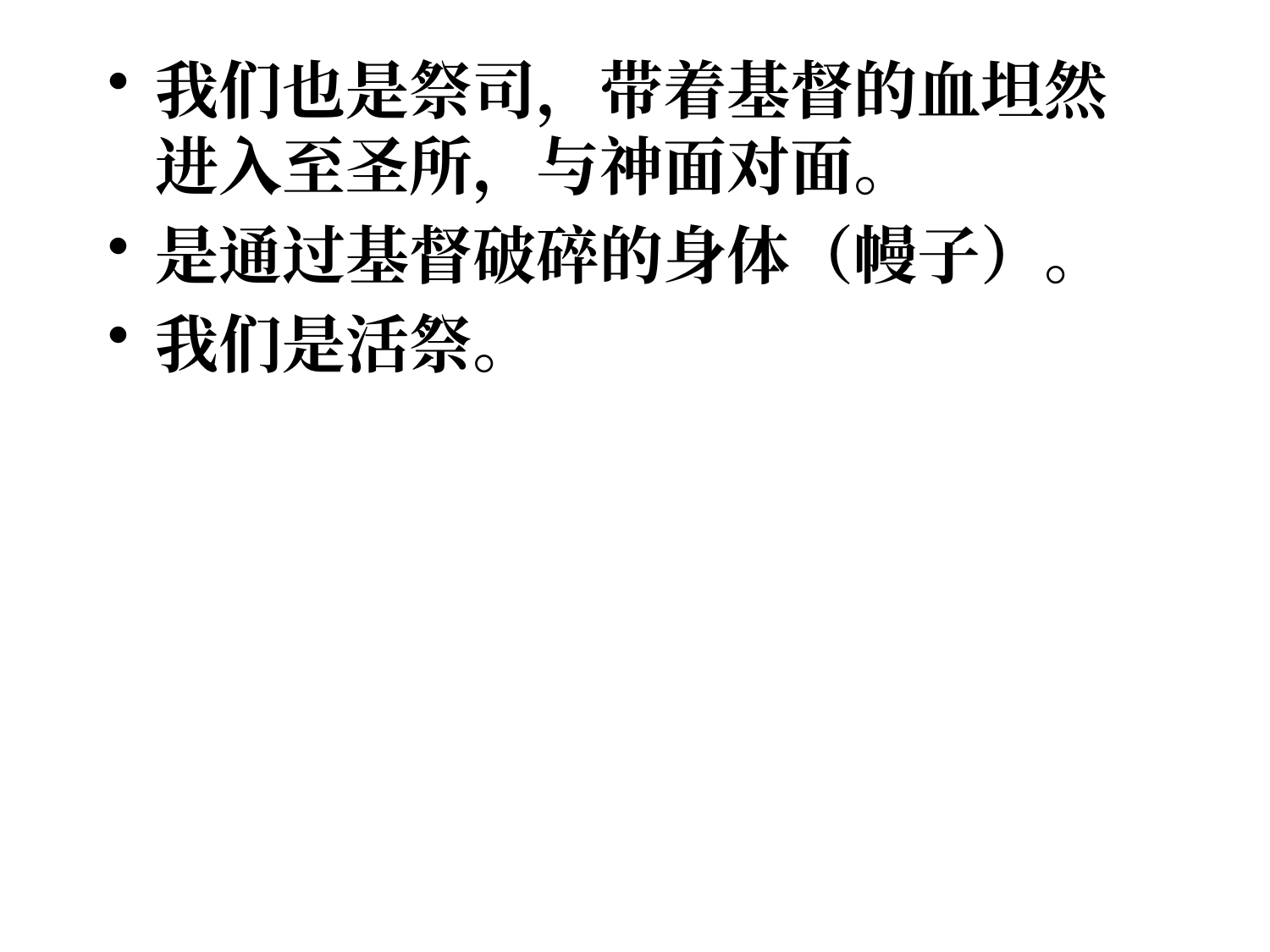

我们也是祭司，带着基督的血坦然进入至圣所，与神面对面。
是通过基督破碎的身体（幔子）。
我们是活祭。